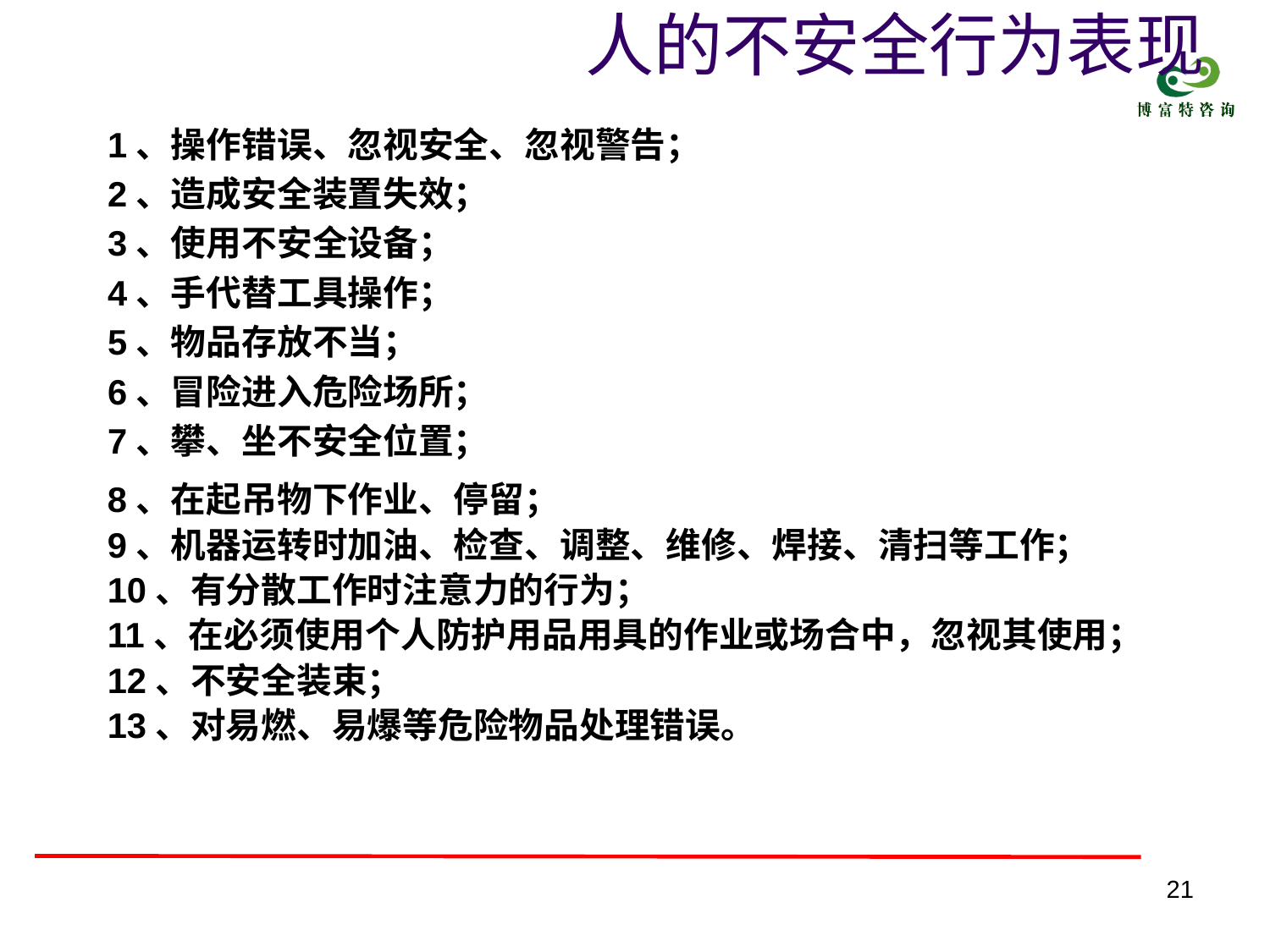

人的不安全行为表现
1、操作错误、忽视安全、忽视警告；
2、造成安全装置失效；
3、使用不安全设备；
4、手代替工具操作；
5、物品存放不当；
6、冒险进入危险场所；
7、攀、坐不安全位置；
8、在起吊物下作业、停留；
9、机器运转时加油、检查、调整、维修、焊接、清扫等工作；
10、有分散工作时注意力的行为；
11、在必须使用个人防护用品用具的作业或场合中，忽视其使用；
12、不安全装束；
13、对易燃、易爆等危险物品处理错误。